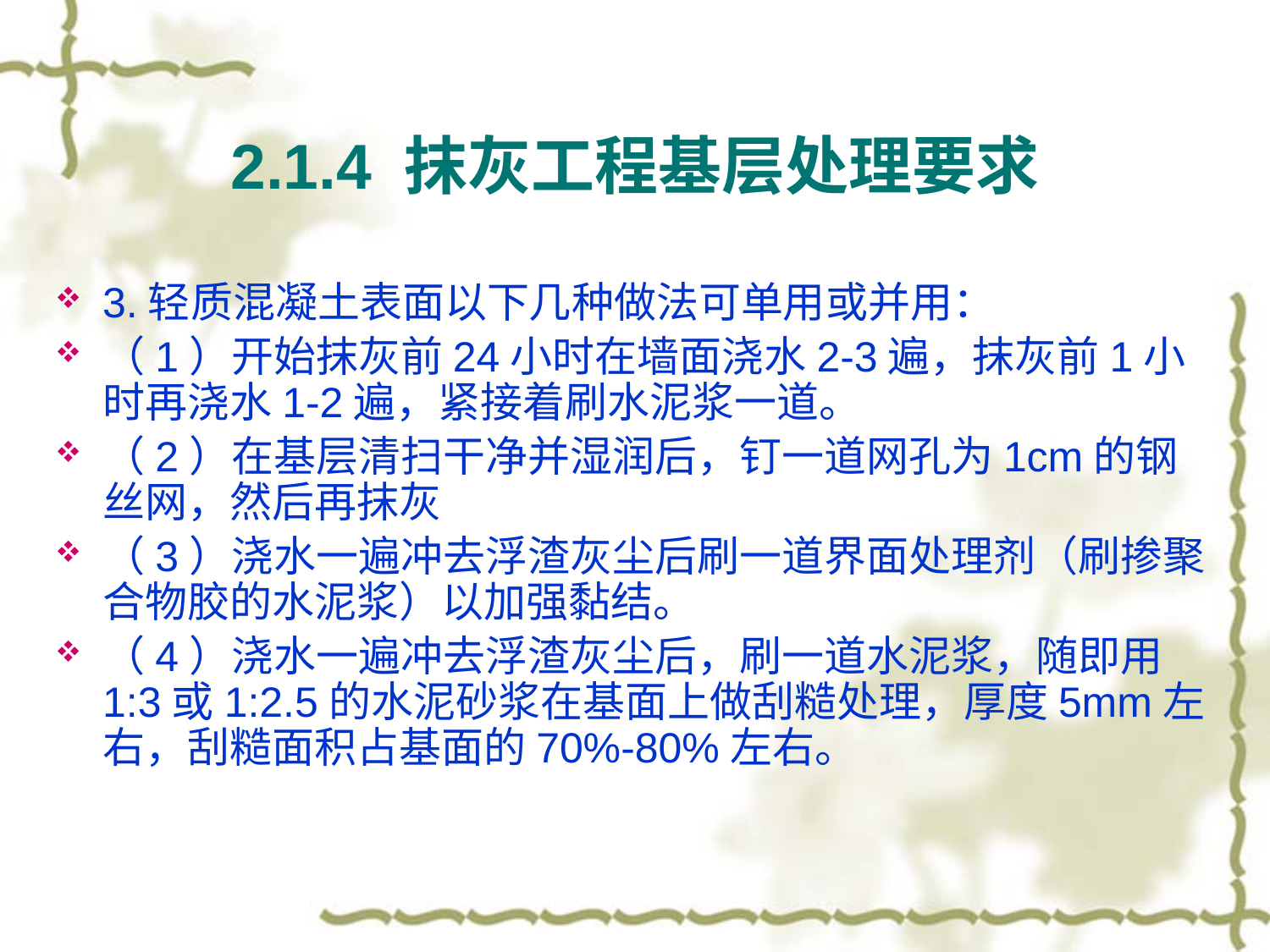

# 2.1.4 抹灰工程基层处理要求
3.轻质混凝土表面以下几种做法可单用或并用：
（1）开始抹灰前24小时在墙面浇水2-3遍，抹灰前1小时再浇水1-2遍，紧接着刷水泥浆一道。
（2）在基层清扫干净并湿润后，钉一道网孔为1cm的钢丝网，然后再抹灰
（3）浇水一遍冲去浮渣灰尘后刷一道界面处理剂（刷掺聚合物胶的水泥浆）以加强黏结。
（4）浇水一遍冲去浮渣灰尘后，刷一道水泥浆，随即用1:3或1:2.5的水泥砂浆在基面上做刮糙处理，厚度5mm左右，刮糙面积占基面的70%-80%左右。